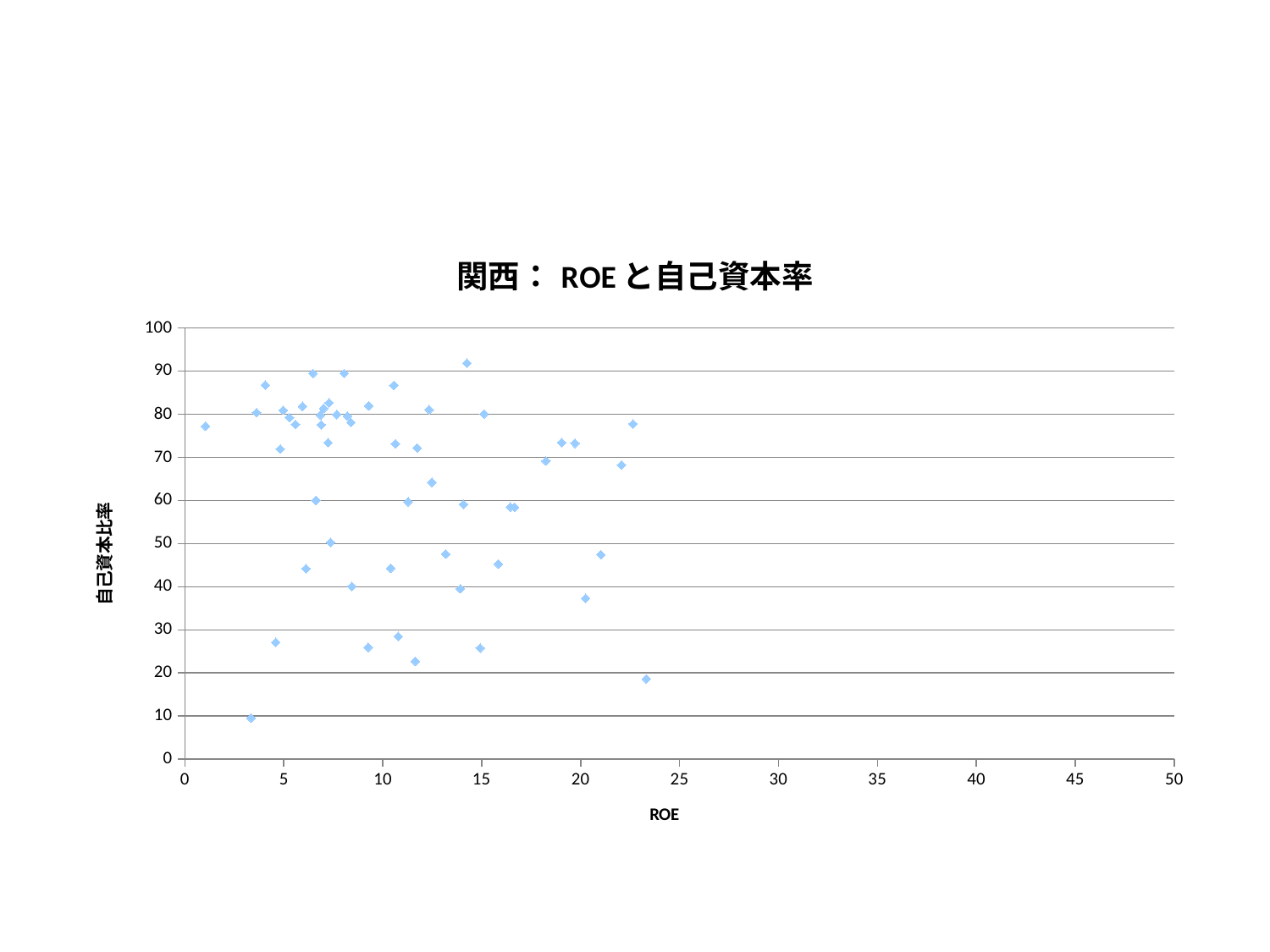

#

### Chart: 関西：ROEと自己資本率

| Category | 自己資本率 |
|---|---|